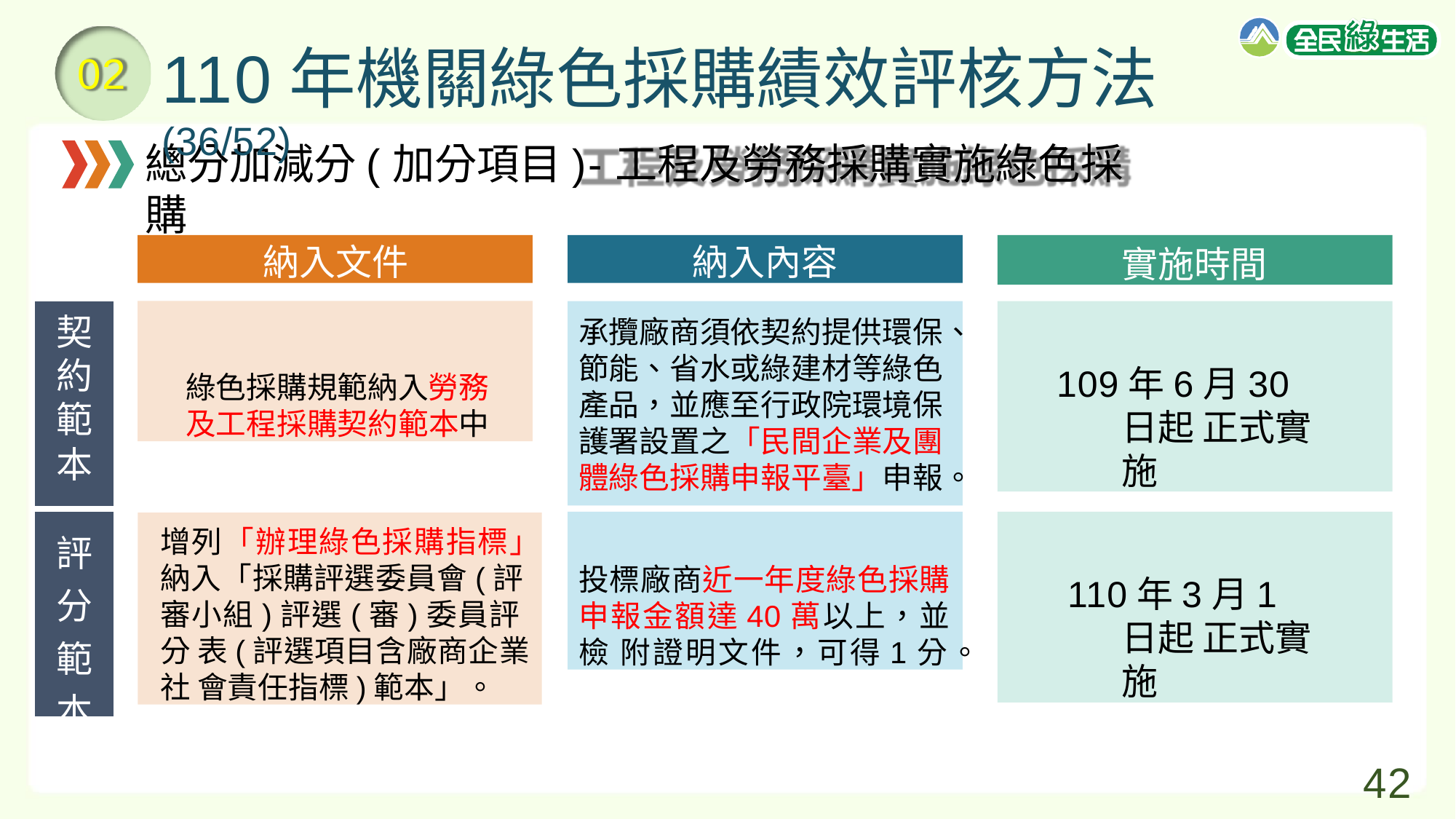

# 110年機關綠色採購績效評核方法(36/52)
02

總分加減分(加分項目)-工程及勞務採購實施綠色採購

納入文件
納入內容
實施時間
| 契 |
| --- |
| 約 |
| 範 |
| 本 |
| 評 分 範 本 |

綠色採購規範納入勞務 及工程採購契約範本中

109年6月30日起 正式實施
承攬廠商須依契約提供環保、
節能、省水或綠建材等綠色
產品，並應至行政院環境保
護署設置之「民間企業及團
體綠色採購申報平臺」申報。

投標廠商近一年度綠色採購 申報金額達40萬以上，並檢 附證明文件，可得1分。

110年3月1日起 正式實施
增列「辦理綠色採購指標」 納入「採購評選委員會(評 審小組)評選(審)委員評分 表(評選項目含廠商企業社 會責任指標)範本」。
42